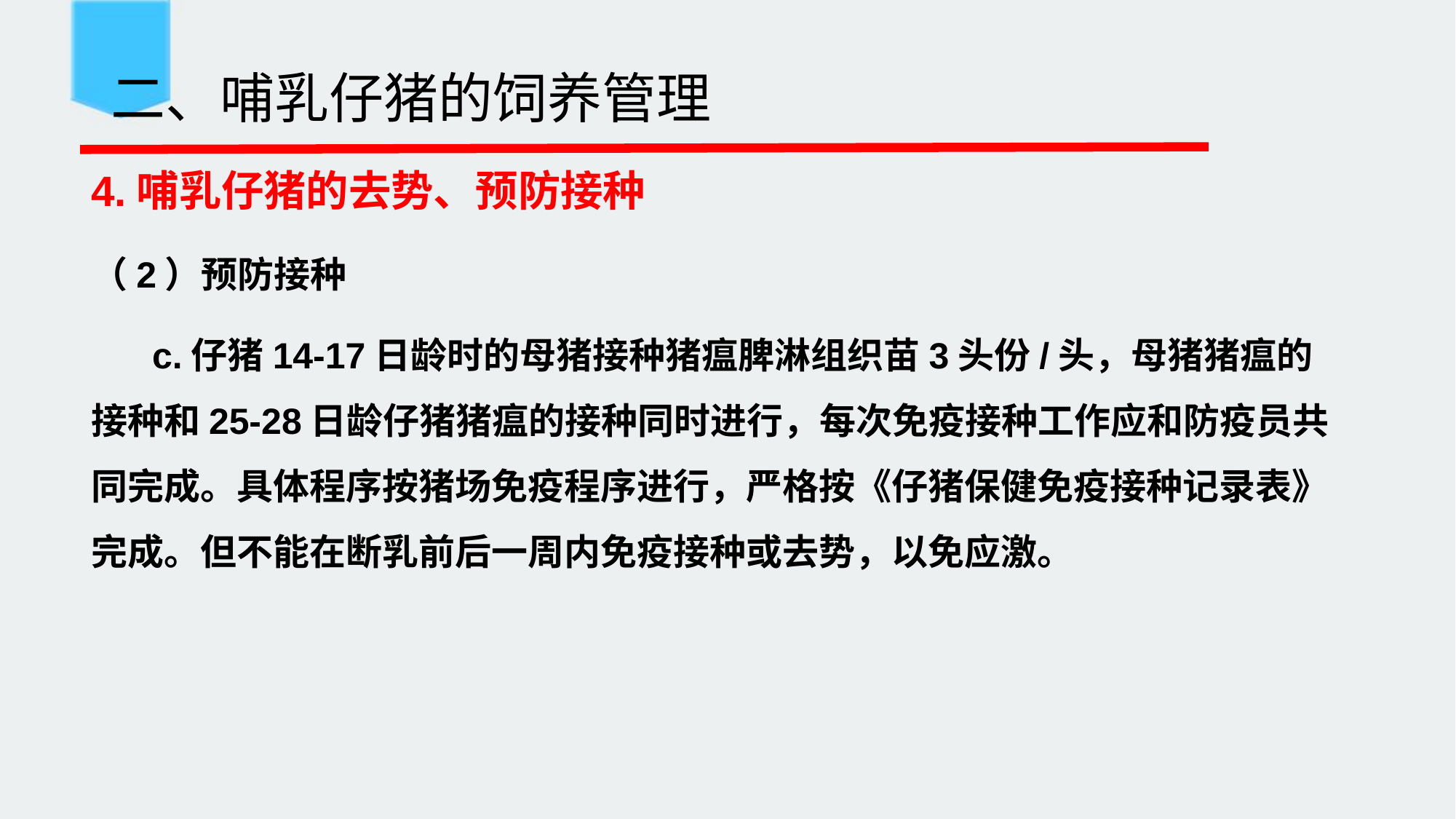

二、哺乳仔猪的饲养管理

4.哺乳仔猪的去势、预防接种
（2）预防接种
      c.仔猪14-17日龄时的母猪接种猪瘟脾淋组织苗3头份/头，母猪猪瘟的接种和25-28日龄仔猪猪瘟的接种同时进行，每次免疫接种工作应和防疫员共同完成。具体程序按猪场免疫程序进行，严格按《仔猪保健免疫接种记录表》完成。但不能在断乳前后一周内免疫接种或去势，以免应激。